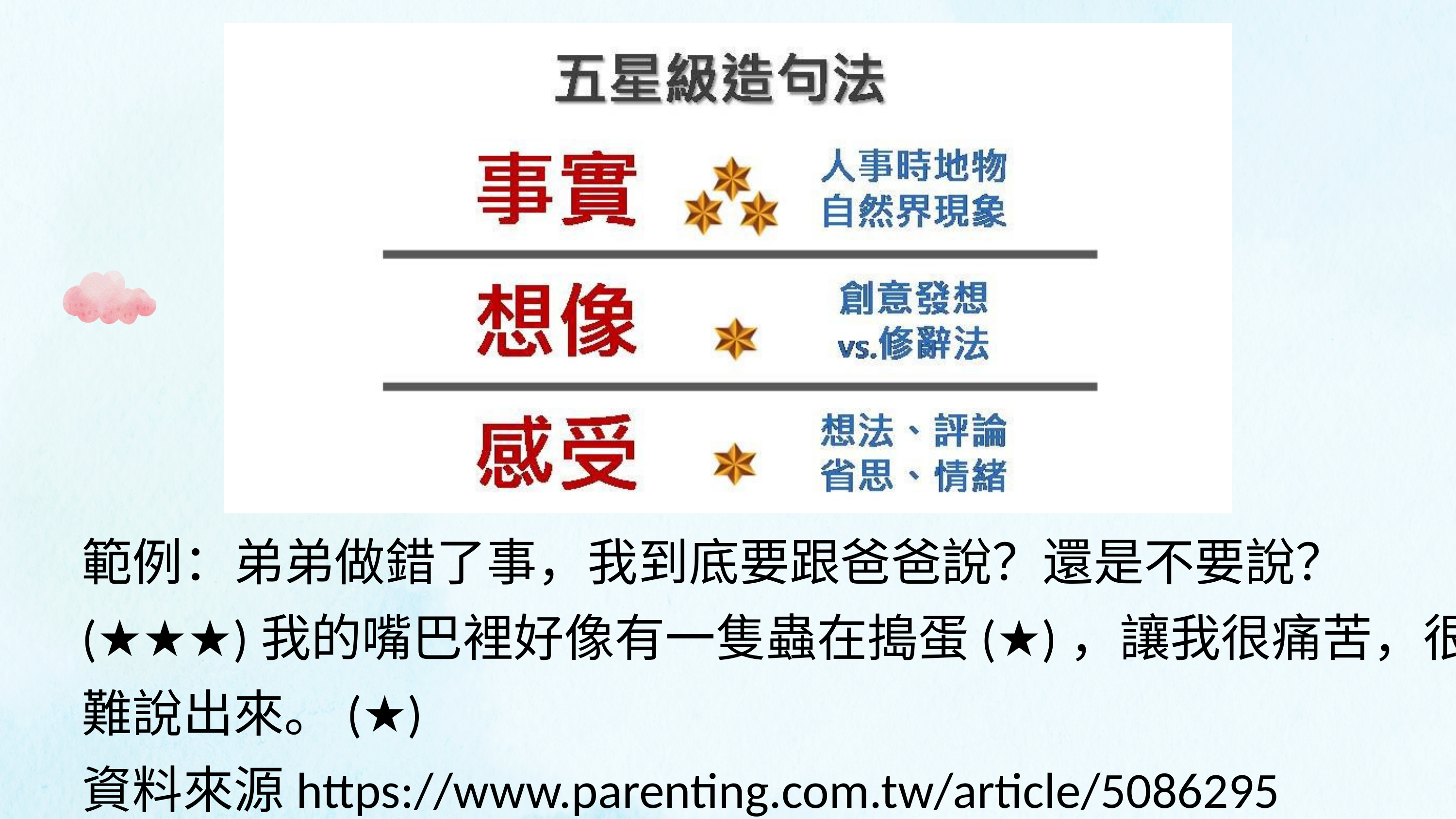

範例：弟弟做錯了事，我到底要跟爸爸說？還是不要說？(★★★)我的嘴巴裡好像有一隻蟲在搗蛋(★)，讓我很痛苦，很難說出來。(★)
資料來源https://www.parenting.com.tw/article/5086295